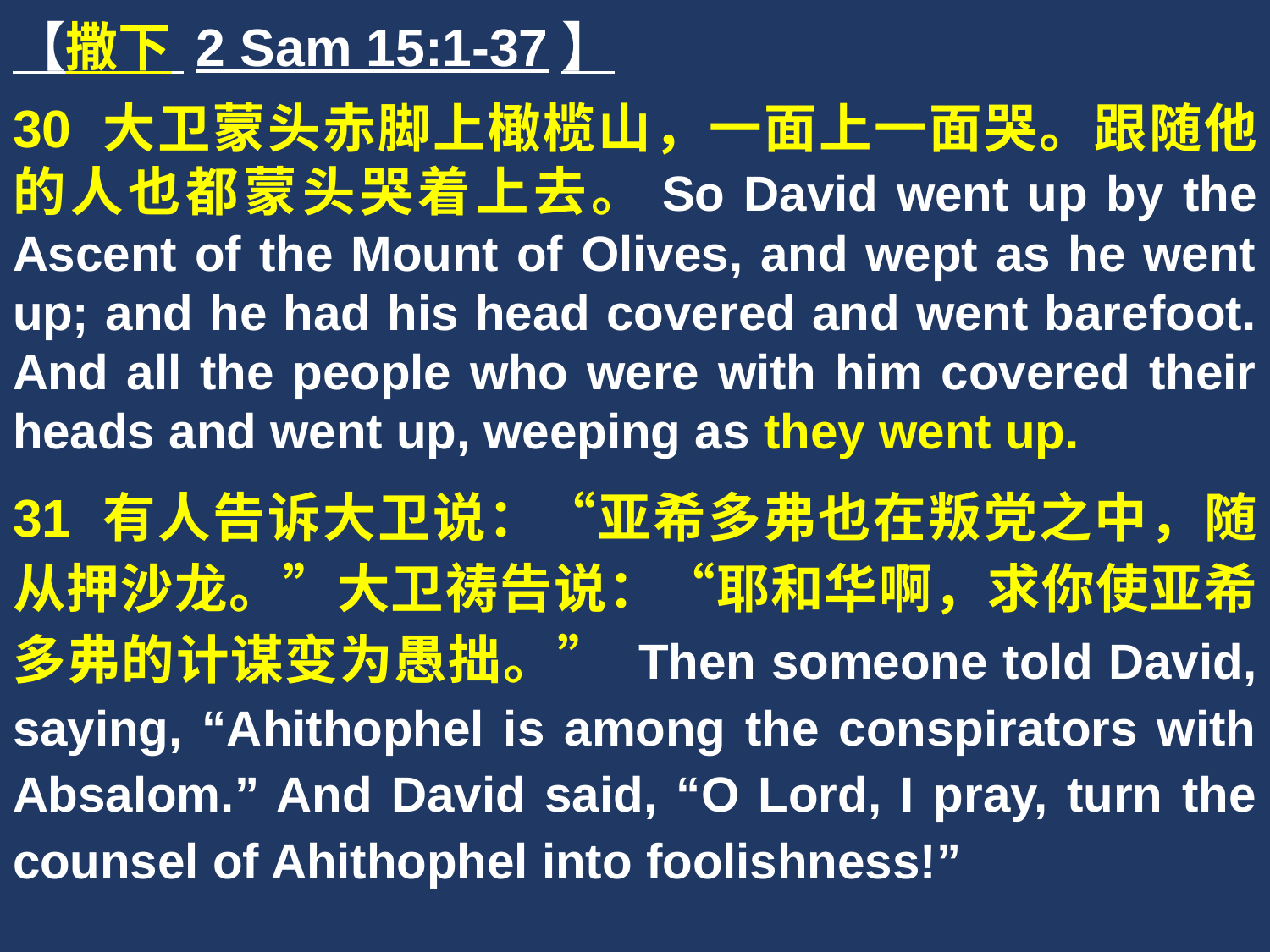

【撒下 2 Sam 15:1-37】
30 大卫蒙头赤脚上橄榄山，一面上一面哭。跟随他的人也都蒙头哭着上去。So David went up by the Ascent of the Mount of Olives, and wept as he went up; and he had his head covered and went barefoot. And all the people who were with him covered their heads and went up, weeping as they went up.
31 有人告诉大卫说：“亚希多弗也在叛党之中，随从押沙龙。”大卫祷告说：“耶和华啊，求你使亚希多弗的计谋变为愚拙。” Then someone told David, saying, “Ahithophel is among the conspirators with Absalom.” And David said, “O Lord, I pray, turn the counsel of Ahithophel into foolishness!”